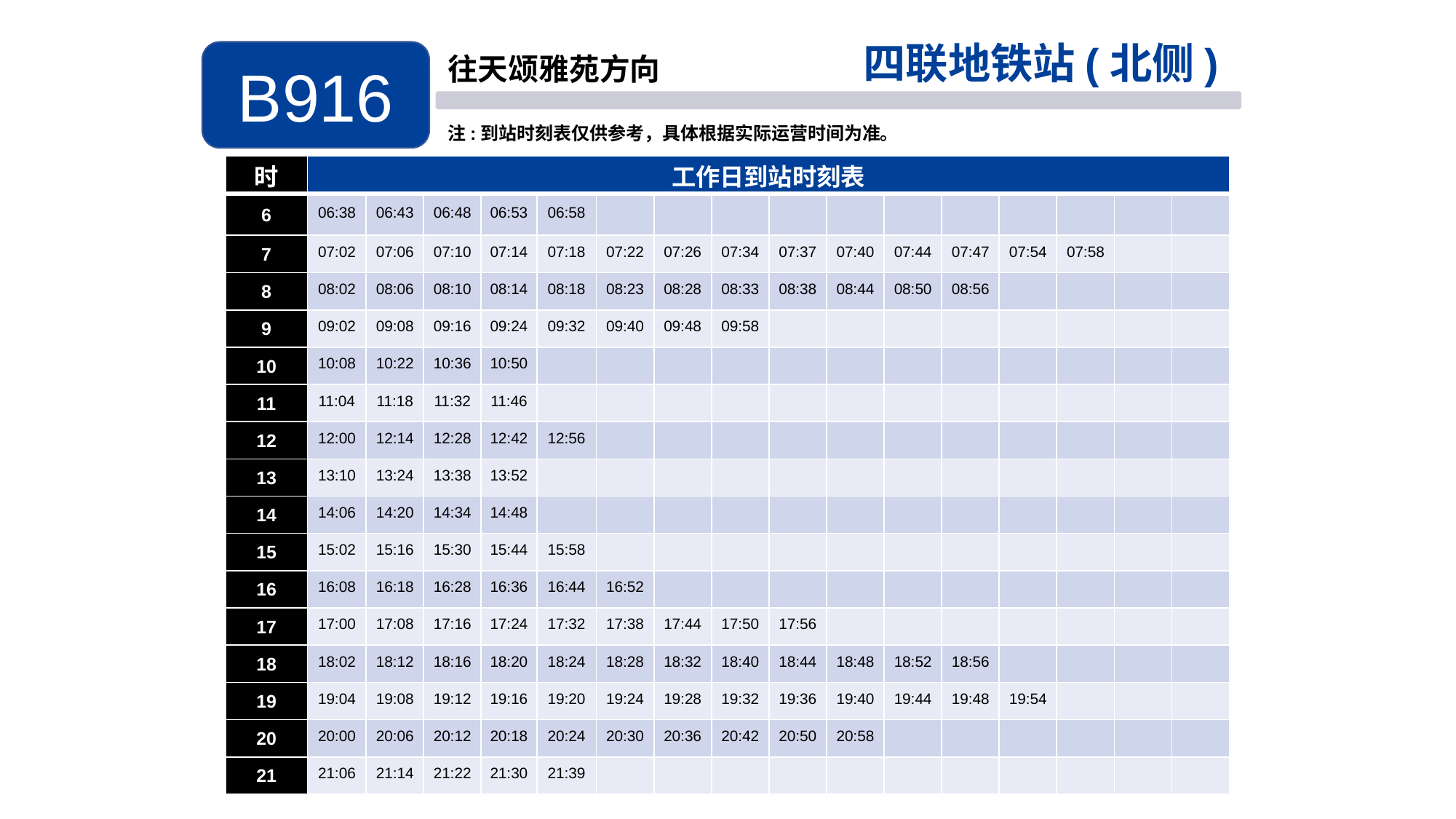

四联地铁站(北侧)
B916
往天颂雅苑方向

注:到站时刻表仅供参考，具体根据实际运营时间为准。
| 时 | 工作日到站时刻表 |  |  |  |  |  |  |  |  |  |  |  |  |  |  |  |
| --- | --- | --- | --- | --- | --- | --- | --- | --- | --- | --- | --- | --- | --- | --- | --- | --- |
| 6 | 06:38 | 06:43 | 06:48 | 06:53 | 06:58 |  |  |  |  |  |  |  |  |  |  |  |
| 7 | 07:02 | 07:06 | 07:10 | 07:14 | 07:18 | 07:22 | 07:26 | 07:34 | 07:37 | 07:40 | 07:44 | 07:47 | 07:54 | 07:58 |  |  |
| 8 | 08:02 | 08:06 | 08:10 | 08:14 | 08:18 | 08:23 | 08:28 | 08:33 | 08:38 | 08:44 | 08:50 | 08:56 |  |  |  |  |
| 9 | 09:02 | 09:08 | 09:16 | 09:24 | 09:32 | 09:40 | 09:48 | 09:58 |  |  |  |  |  |  |  |  |
| 10 | 10:08 | 10:22 | 10:36 | 10:50 |  |  |  |  |  |  |  |  |  |  |  |  |
| 11 | 11:04 | 11:18 | 11:32 | 11:46 |  |  |  |  |  |  |  |  |  |  |  |  |
| 12 | 12:00 | 12:14 | 12:28 | 12:42 | 12:56 |  |  |  |  |  |  |  |  |  |  |  |
| 13 | 13:10 | 13:24 | 13:38 | 13:52 |  |  |  |  |  |  |  |  |  |  |  |  |
| 14 | 14:06 | 14:20 | 14:34 | 14:48 |  |  |  |  |  |  |  |  |  |  |  |  |
| 15 | 15:02 | 15:16 | 15:30 | 15:44 | 15:58 |  |  |  |  |  |  |  |  |  |  |  |
| 16 | 16:08 | 16:18 | 16:28 | 16:36 | 16:44 | 16:52 |  |  |  |  |  |  |  |  |  |  |
| 17 | 17:00 | 17:08 | 17:16 | 17:24 | 17:32 | 17:38 | 17:44 | 17:50 | 17:56 |  |  |  |  |  |  |  |
| 18 | 18:02 | 18:12 | 18:16 | 18:20 | 18:24 | 18:28 | 18:32 | 18:40 | 18:44 | 18:48 | 18:52 | 18:56 |  |  |  |  |
| 19 | 19:04 | 19:08 | 19:12 | 19:16 | 19:20 | 19:24 | 19:28 | 19:32 | 19:36 | 19:40 | 19:44 | 19:48 | 19:54 |  |  |  |
| 20 | 20:00 | 20:06 | 20:12 | 20:18 | 20:24 | 20:30 | 20:36 | 20:42 | 20:50 | 20:58 |  |  |  |  |  |  |
| 21 | 21:06 | 21:14 | 21:22 | 21:30 | 21:39 |  |  |  |  |  |  |  |  |  |  |  |